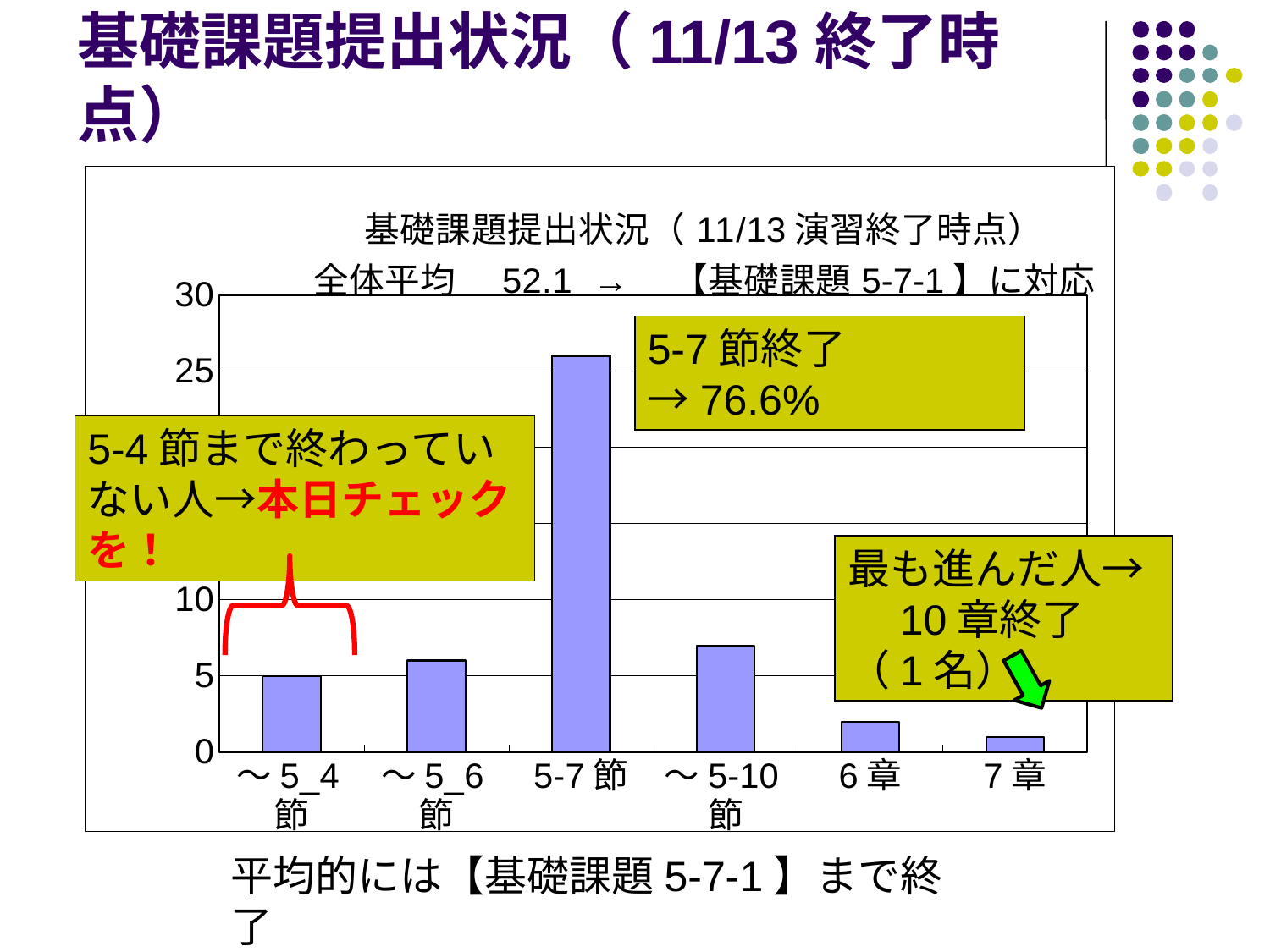

# 基礎課題提出状況（11/13終了時点）

### Chart: 基礎課題提出状況（11/13演習終了時点）
全体平均　52.1  →　【基礎課題5-7-1】に対応

| Category |  |
|---|---|
| ～5_4節 | 5.0 |
| ～5_6節 | 6.0 |
| 5-7節 | 26.0 |
| ～5-10節 | 7.0 |
| 6章 | 2.0 |
| 7章 | 1.0 |
5-7節終了→76.6%
5-4節まで終わっていない人→本日チェックを！
最も進んだ人→　10章終了（1名）

平均的には【基礎課題5-7-1】まで終了